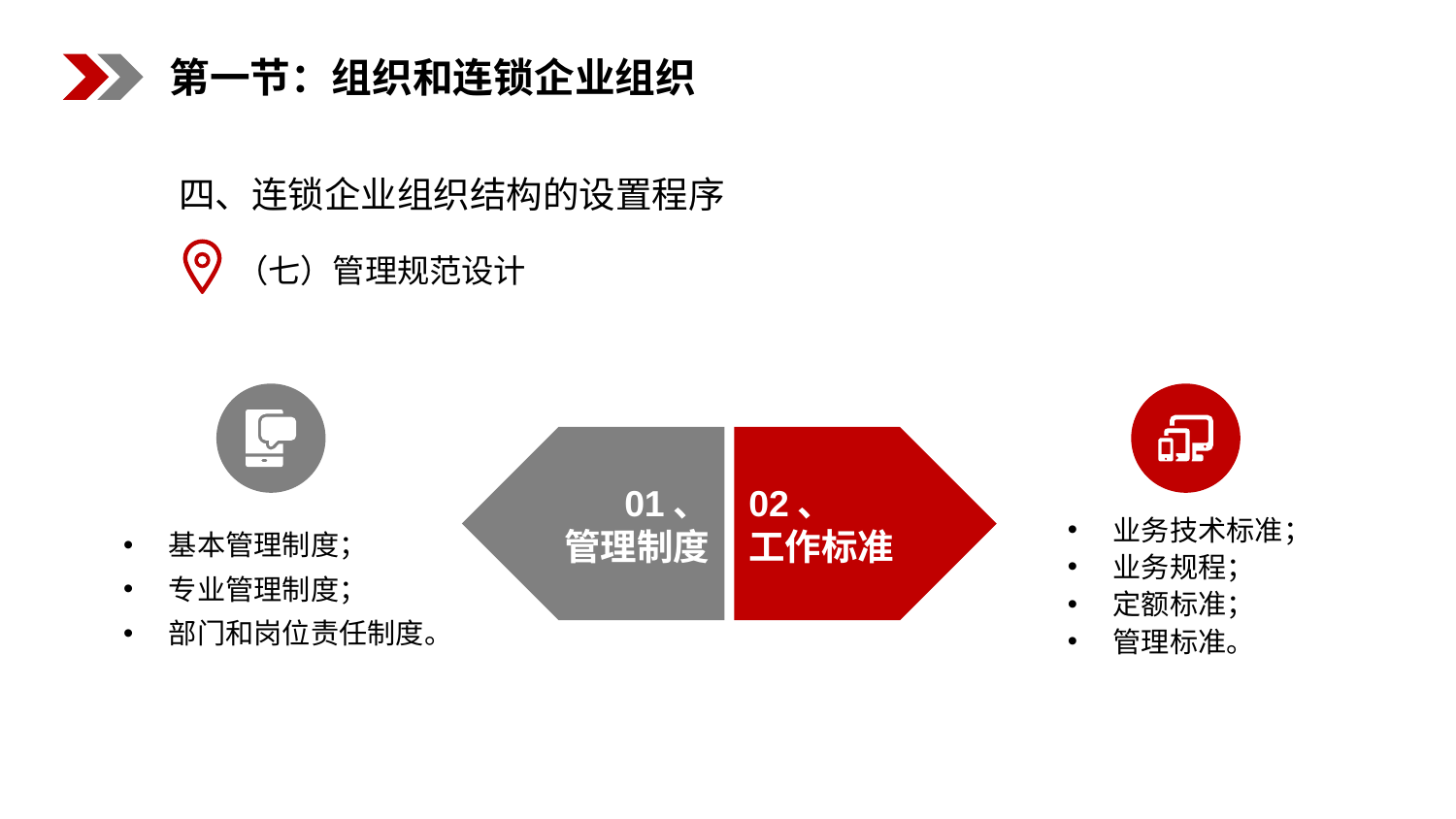

第一节：组织和连锁企业组织

四、连锁企业组织结构的设置程序

（七）管理规范设计

01、
管理制度
02、
工作标准
基本管理制度；
专业管理制度；
部门和岗位责任制度。
业务技术标准；
业务规程；
定额标准；
管理标准。